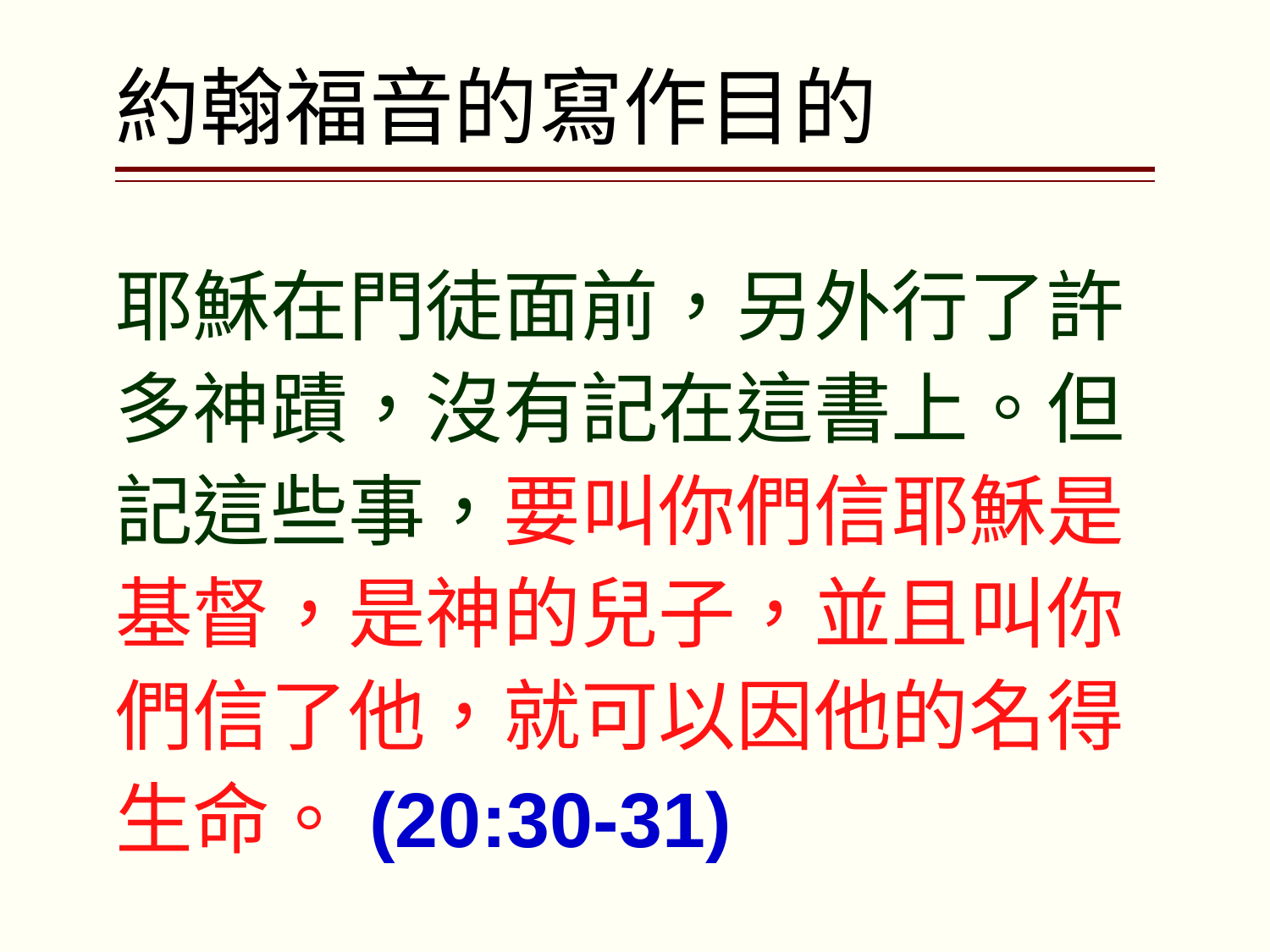

# 約翰福音的寫作目的
耶穌在門徒面前，另外行了許多神蹟，沒有記在這書上。但記這些事，要叫你們信耶穌是基督，是神的兒子，並且叫你們信了他，就可以因他的名得生命。	(20:30-31)